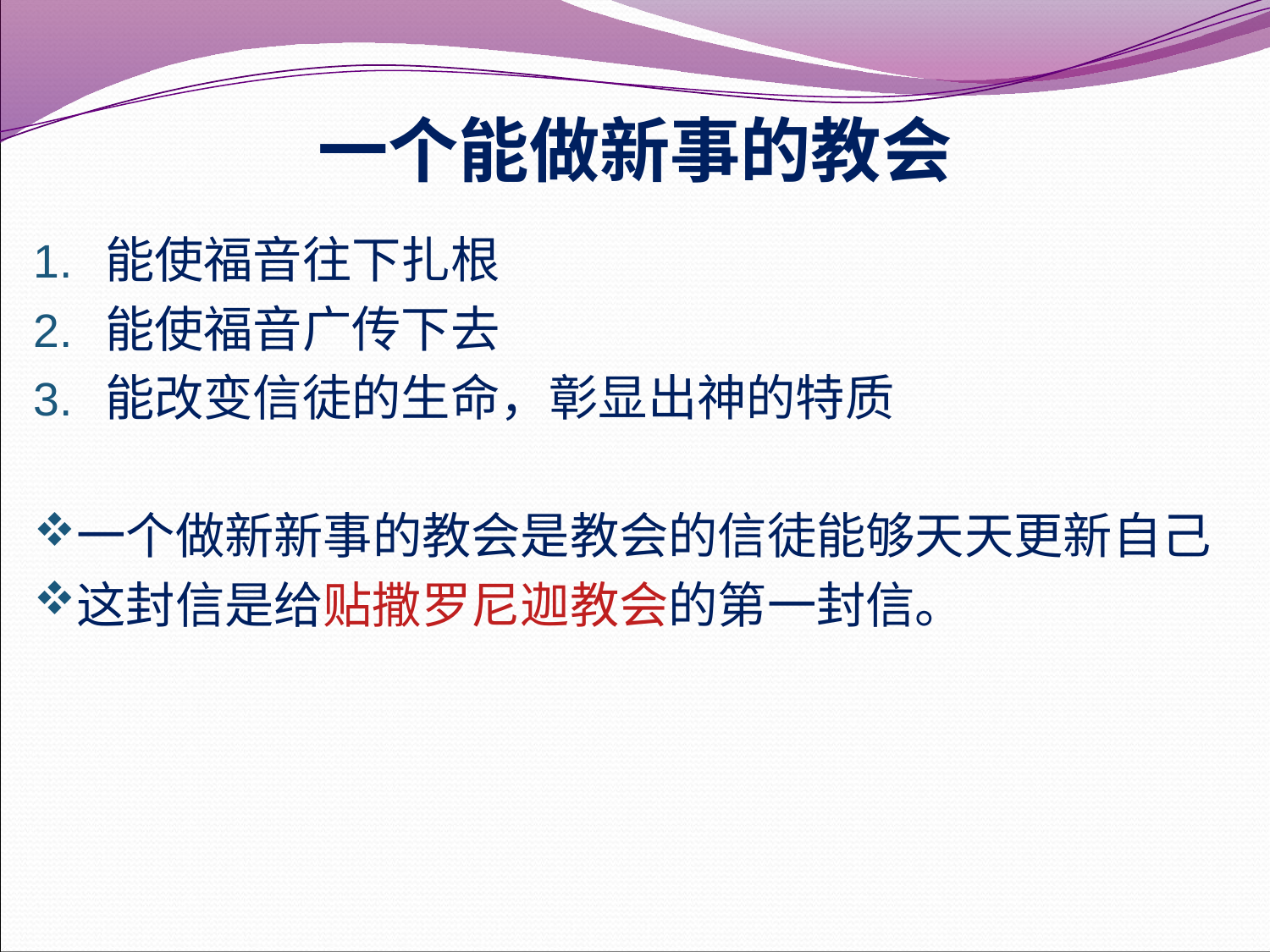

# 一个能做新事的教会
能使福音往下扎根
能使福音广传下去
能改变信徒的生命，彰显出神的特质

一个做新新事的教会是教会的信徒能够天天更新自己
这封信是给贴撒罗尼迦教会的第一封信。